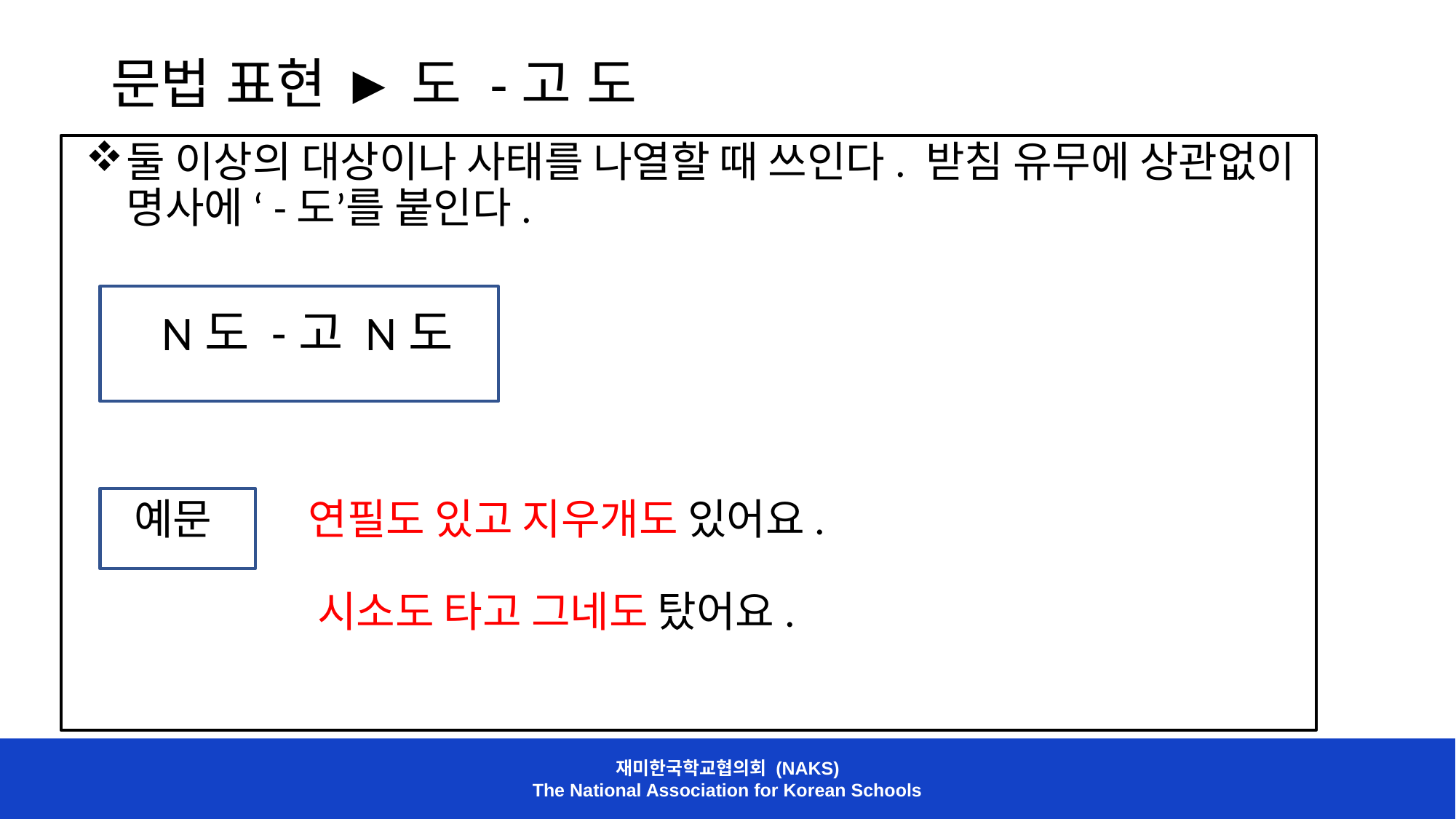

문법 표현 ► 도 -고 도
둘 이상의 대상이나 사태를 나열할 때 쓰인다. 받침 유무에 상관없이 명사에 ‘-도’를 붙인다.

       N도 -고 N도

    예문          연필도 있고 지우개도 있어요.
                       시소도 타고 그네도 탔어요.

재미한국학교협의회 (NAKS)
The National Association for Korean Schools